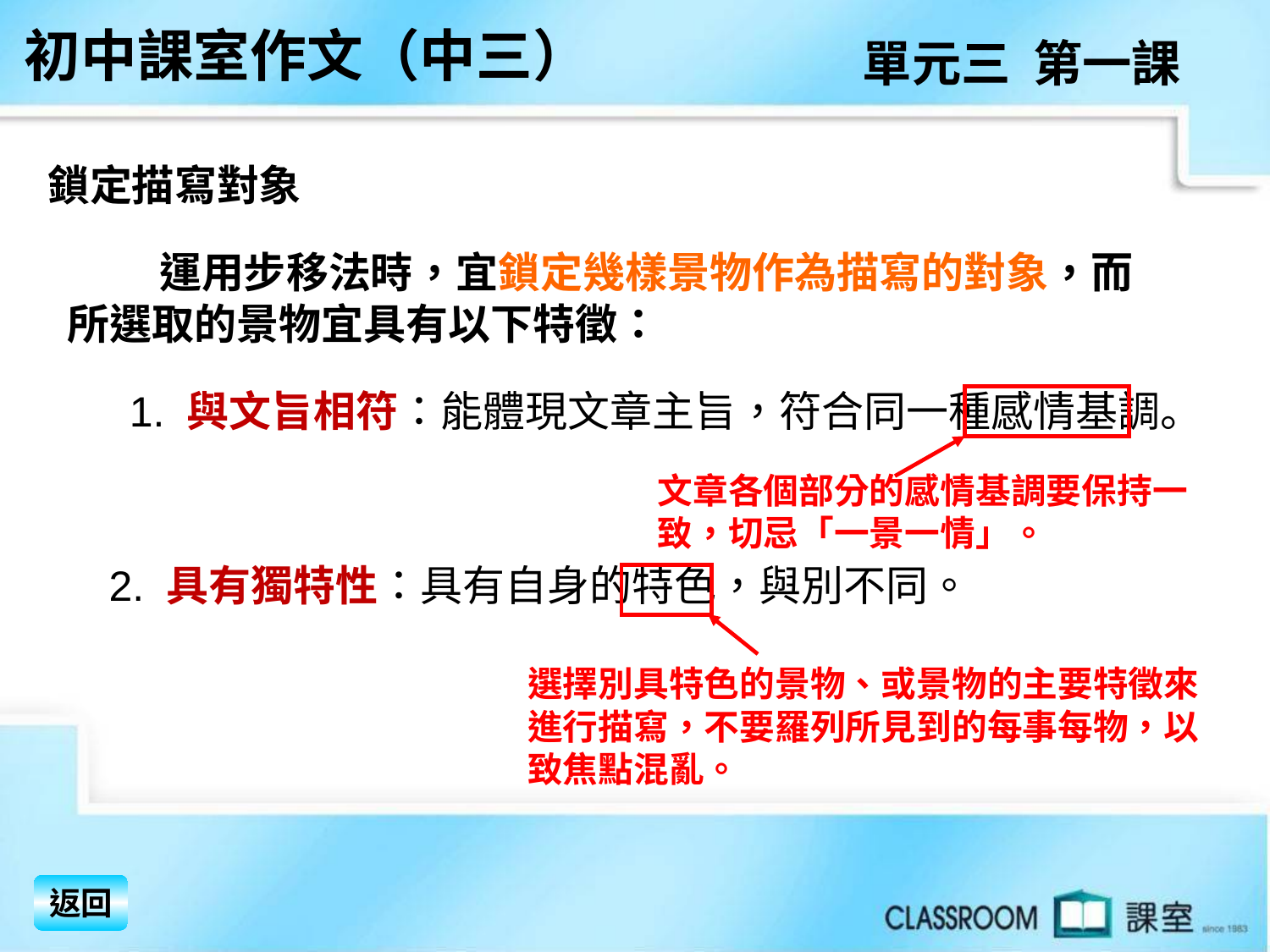

初中課室作文（中三）
單元三  第一課

鎖定描寫對象
　　運用步移法時，宜鎖定幾樣景物作為描寫的對象，而
所選取的景物宜具有以下特徵：
1. 與文旨相符：能體現文章主旨，符合同一種感情基調。

文章各個部分的感情基調要保持一致，切忌「一景一情」。
2. 具有獨特性：具有自身的特色，與別不同。

選擇別具特色的景物、或景物的主要特徵來進行描寫，不要羅列所見到的每事每物，以致焦點混亂。
返回